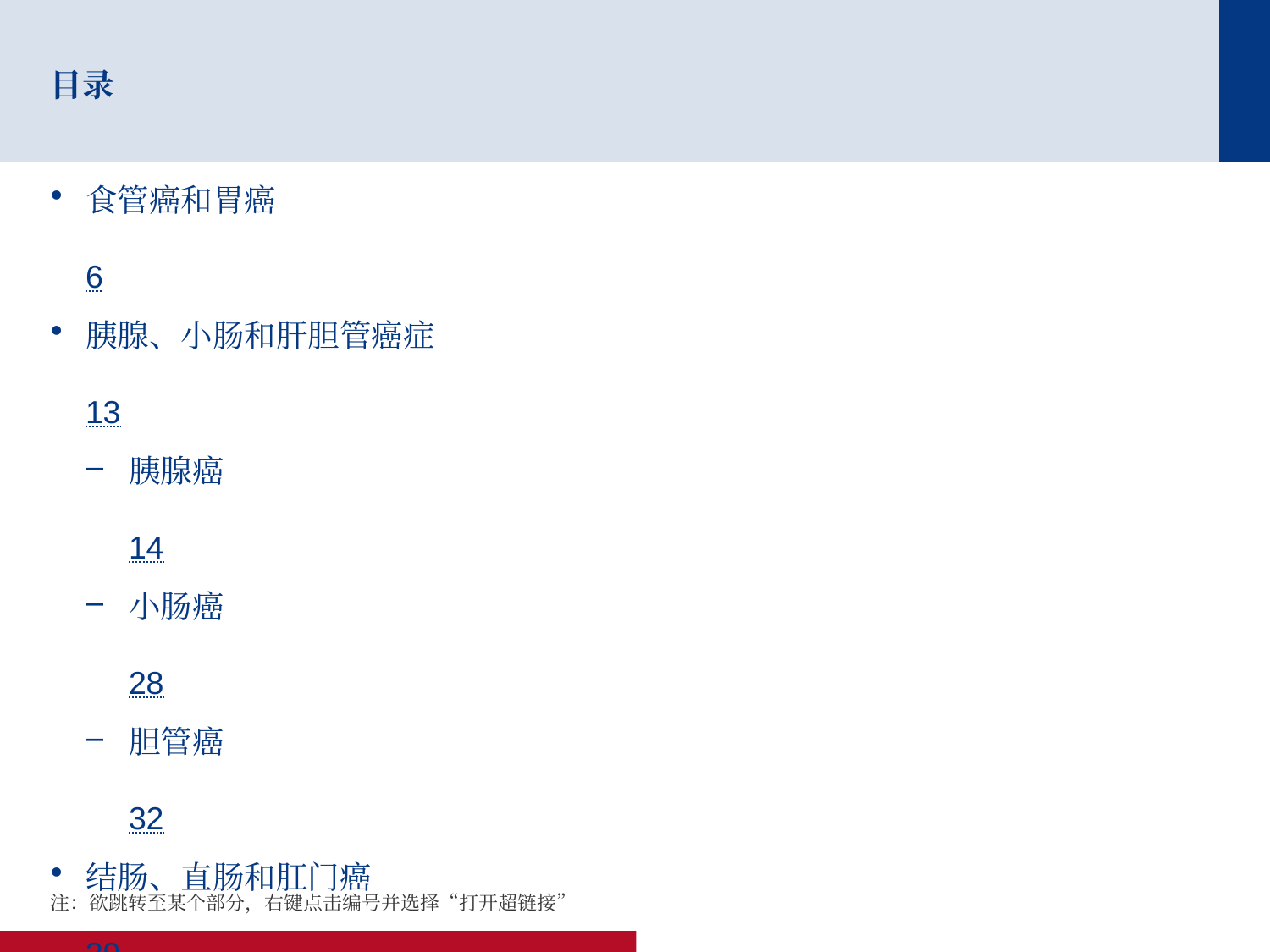

# 目录
食管癌和胃癌	6
胰腺、小肠和肝胆管癌症	13
胰腺癌	14
小肠癌	28
胆管癌	32
结肠、直肠和肛门癌	39
胃肠癌	77
注：欲跳转至某个部分，右键点击编号并选择“打开超链接”